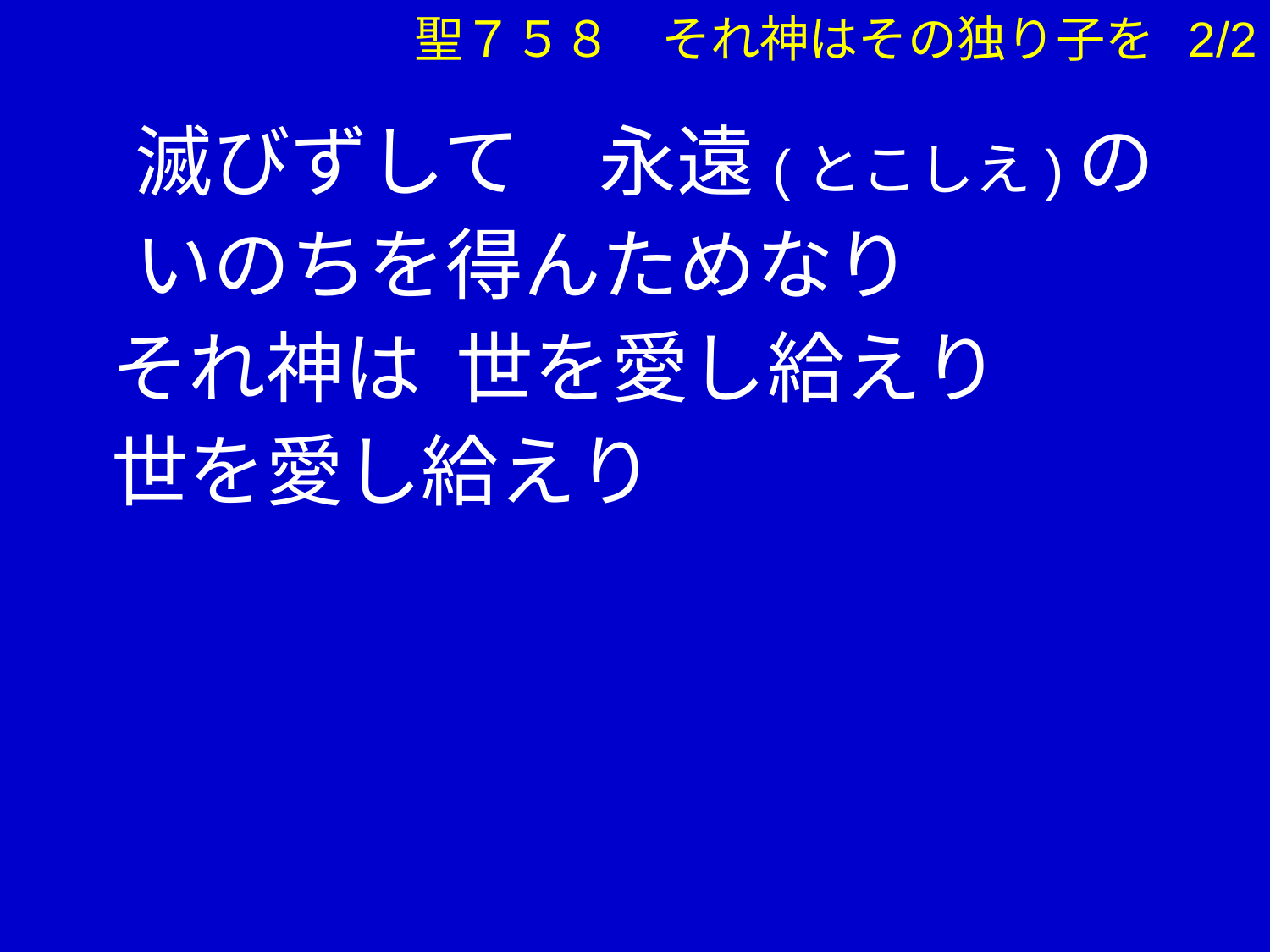

聖７５８　それ神はその独り子を  2/2
　  滅びずして　永遠(とこしえ)の
　  いのちを得んためなり
    それ神は  世を愛し給えり
    世を愛し給えり